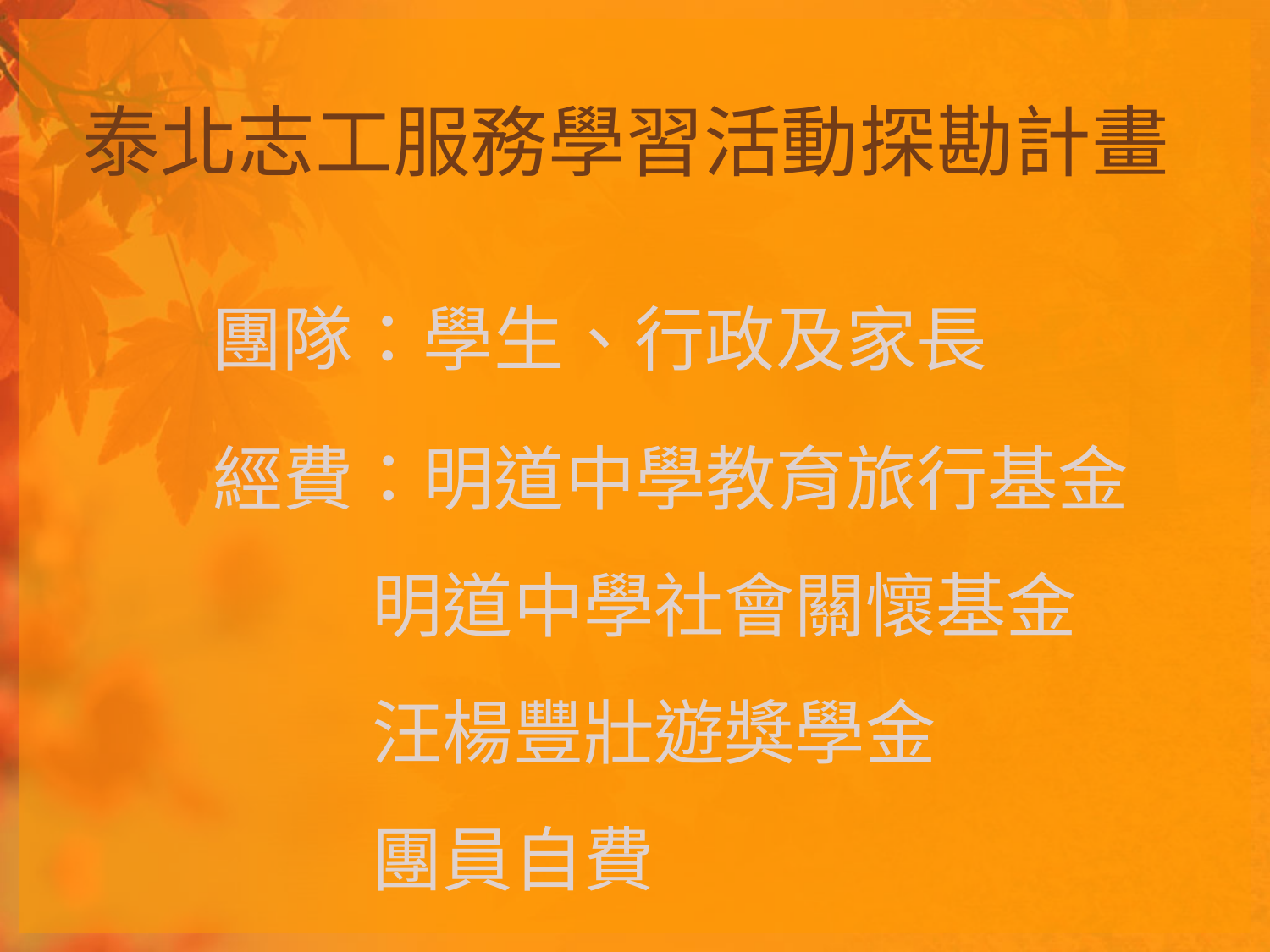

泰北志工服務學習活動探勘計畫
團隊：學生、行政及家長
經費：明道中學教育旅行基金
         明道中學社會關懷基金
         汪楊豐壯遊獎學金
         團員自費